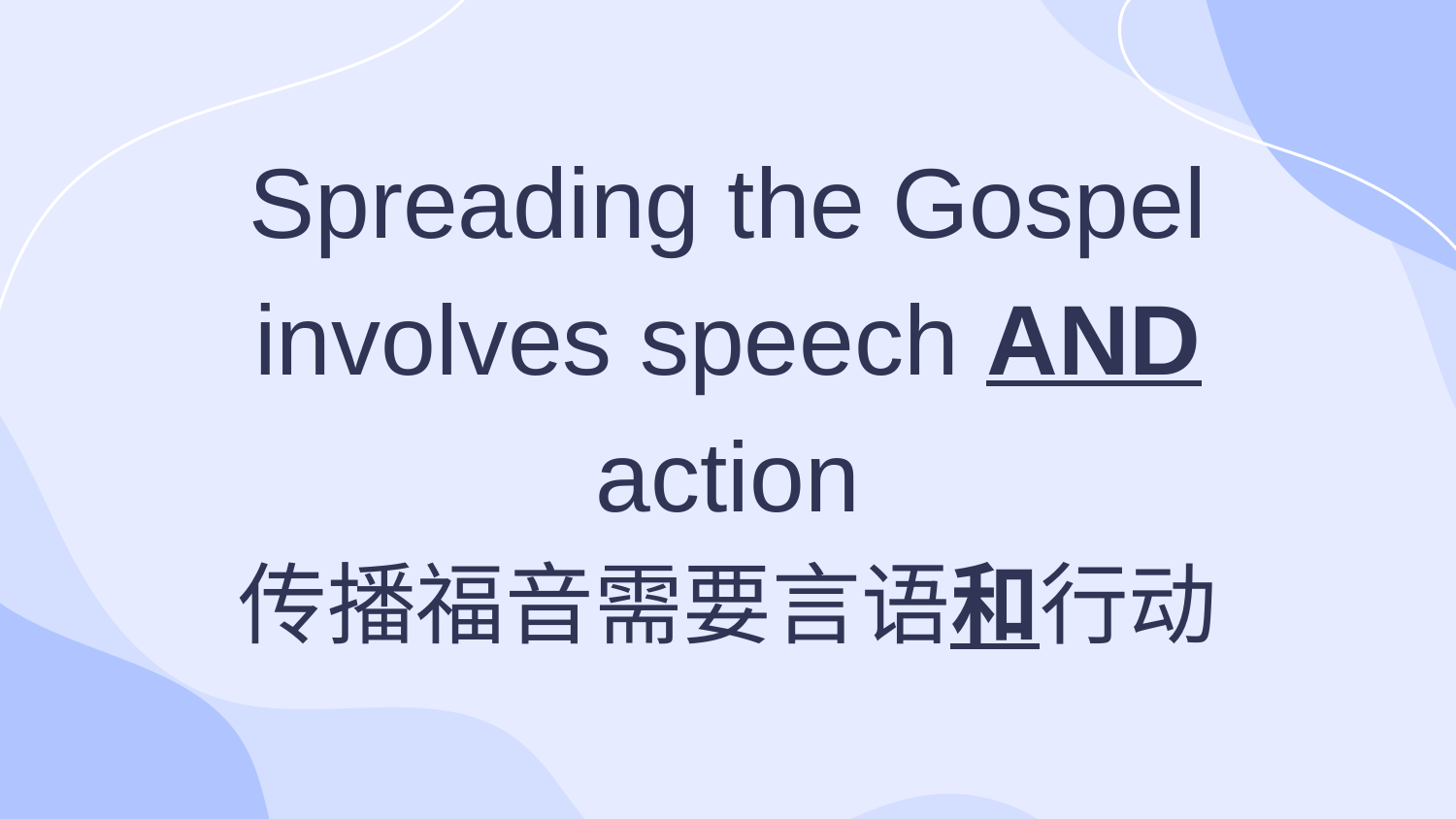

Spreading the Gospel involves speech AND action
传播福音需要言语和行动